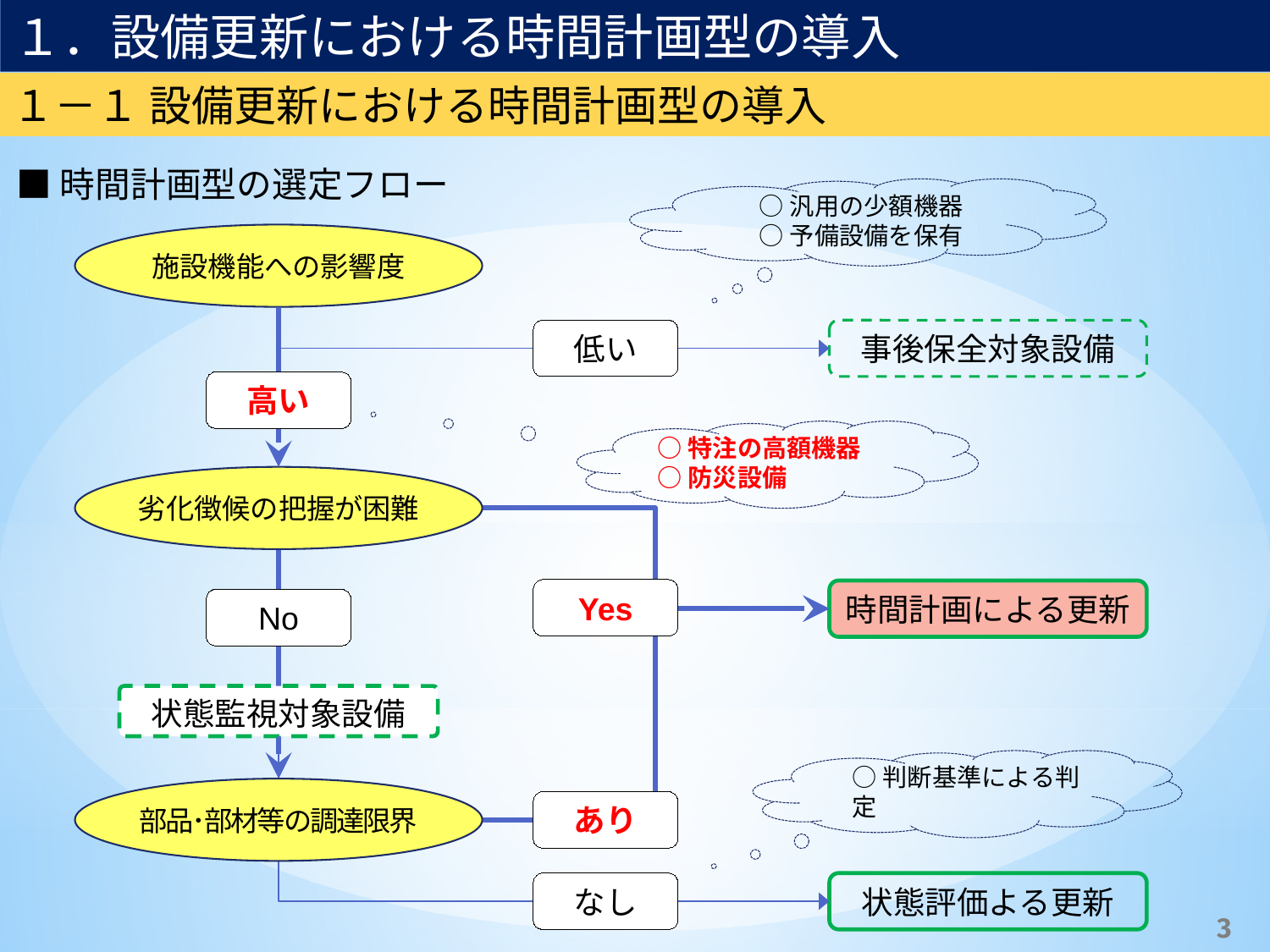

１．設備更新における時間計画型の導入
１－１ 設備更新における時間計画型の導入

■時間計画型の選定フロー
○汎用の少額機器
○予備設備を保有
施設機能への影響度
劣化徴候の把握が困難
事後保全対象設備
低い
高い
○特注の高額機器
○防災設備
時間計画による更新
状態監視対象設備

Yes
No
状態評価よる更新
○判断基準による判定
部品･部材等の調達限界
あり
なし
3